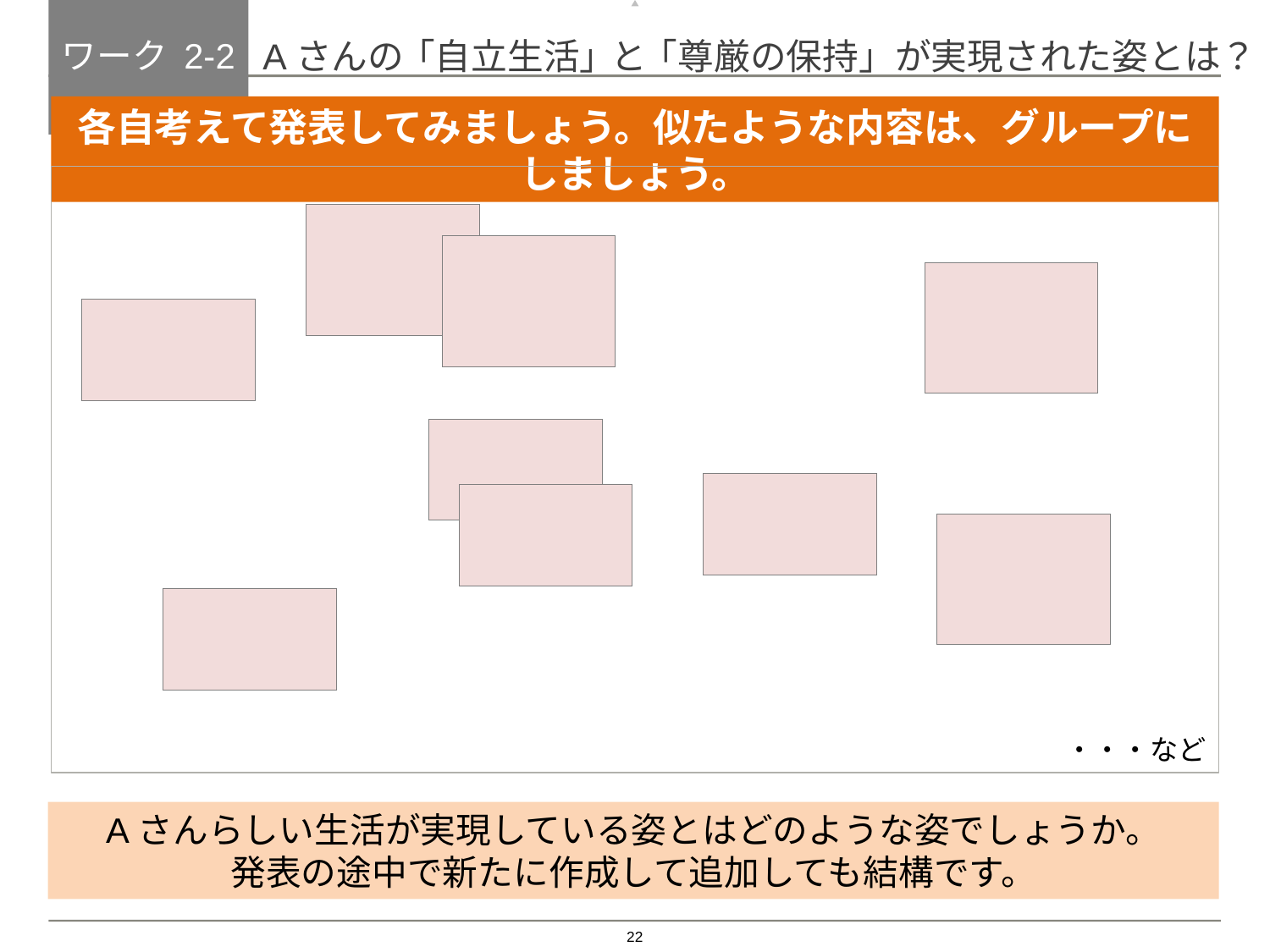

Aさんの「自立生活」と「尊厳の保持」が実現された姿とは？
# ワーク 2-2
各自考えて発表してみましょう。似たような内容は、グループにしましょう。
・・・など
出来る限り
自分のことは
自分でする
自分のできないことは人の手を借りてみる
自分の行きたい所に行ける

住まいは、住みやすく安心な状態である

Aさんらしい生活が実現している姿とはどのような姿でしょうか。
発表の途中で新たに作成して追加しても結構です。
22